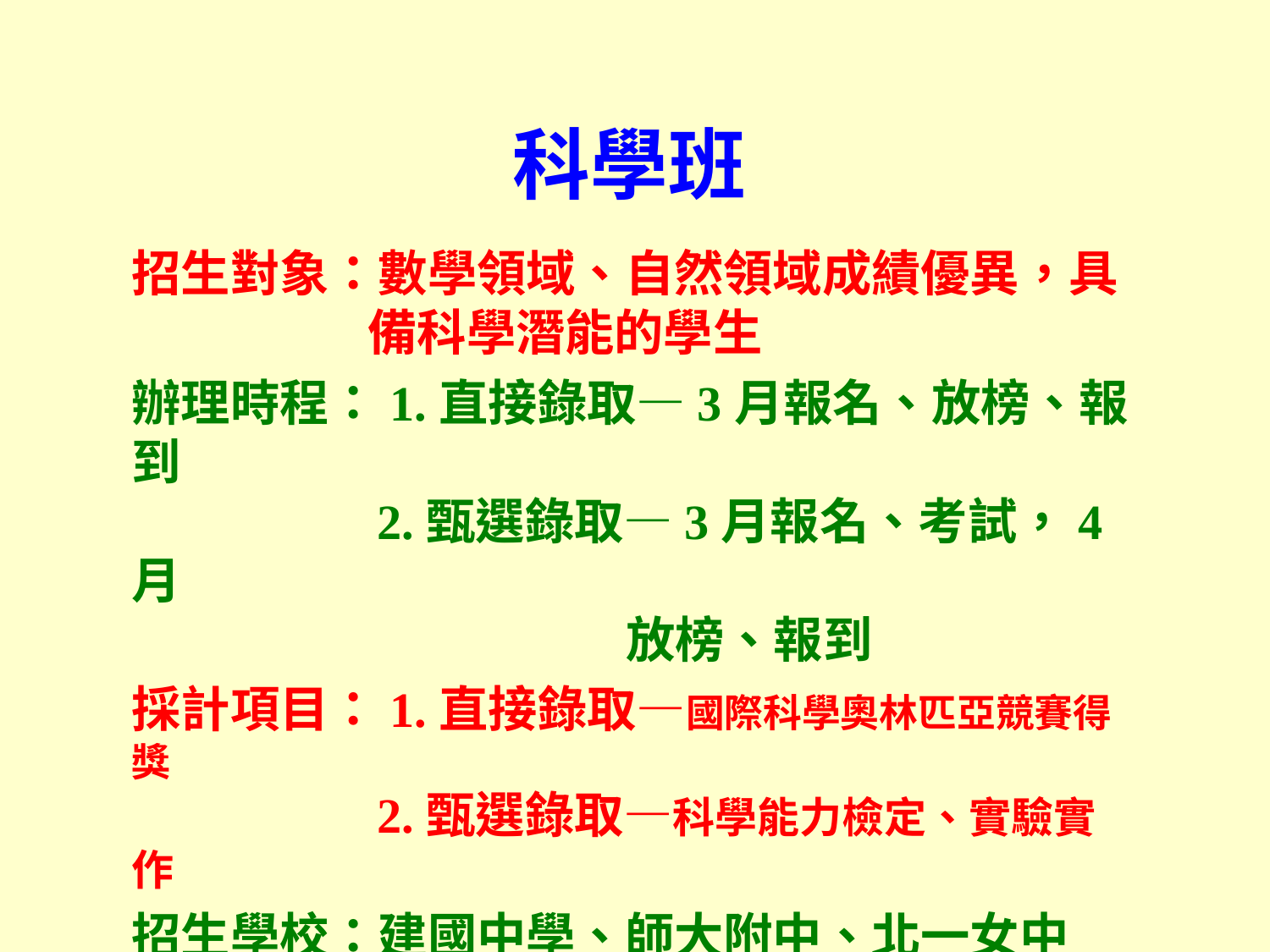

科學班
招生對象：數學領域、自然領域成績優異，具
                    備科學潛能的學生
辦理時程：1.直接錄取—3月報名、放榜、報到
                    2.甄選錄取—3月報名、考試，4月
                                           放榜、報到
採計項目：1.直接錄取—國際科學奧林匹亞競賽得獎
                    2.甄選錄取—科學能力檢定、實驗實作
招生學校：建國中學、師大附中、北一女中
補充說明：推薦總人數以20%為限